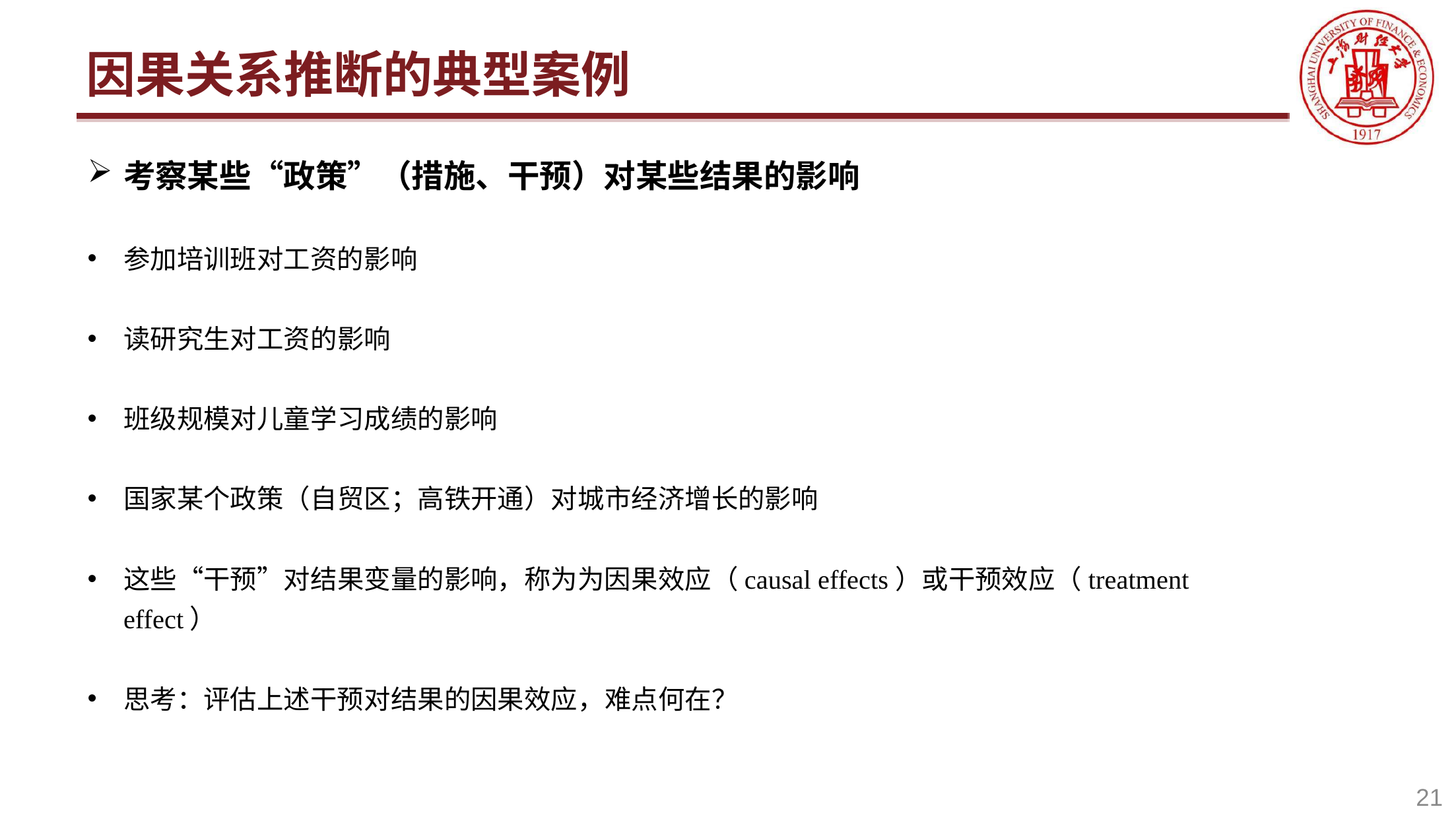

# 因果关系推断的典型案例
考察某些“政策”（措施、干预）对某些结果的影响

参加培训班对工资的影响

读研究生对工资的影响

班级规模对儿童学习成绩的影响

国家某个政策（自贸区；高铁开通）对城市经济增长的影响

这些“干预”对结果变量的影响，称为为因果效应（causal effects）或干预效应（treatment effect）

思考：评估上述干预对结果的因果效应，难点何在？
21